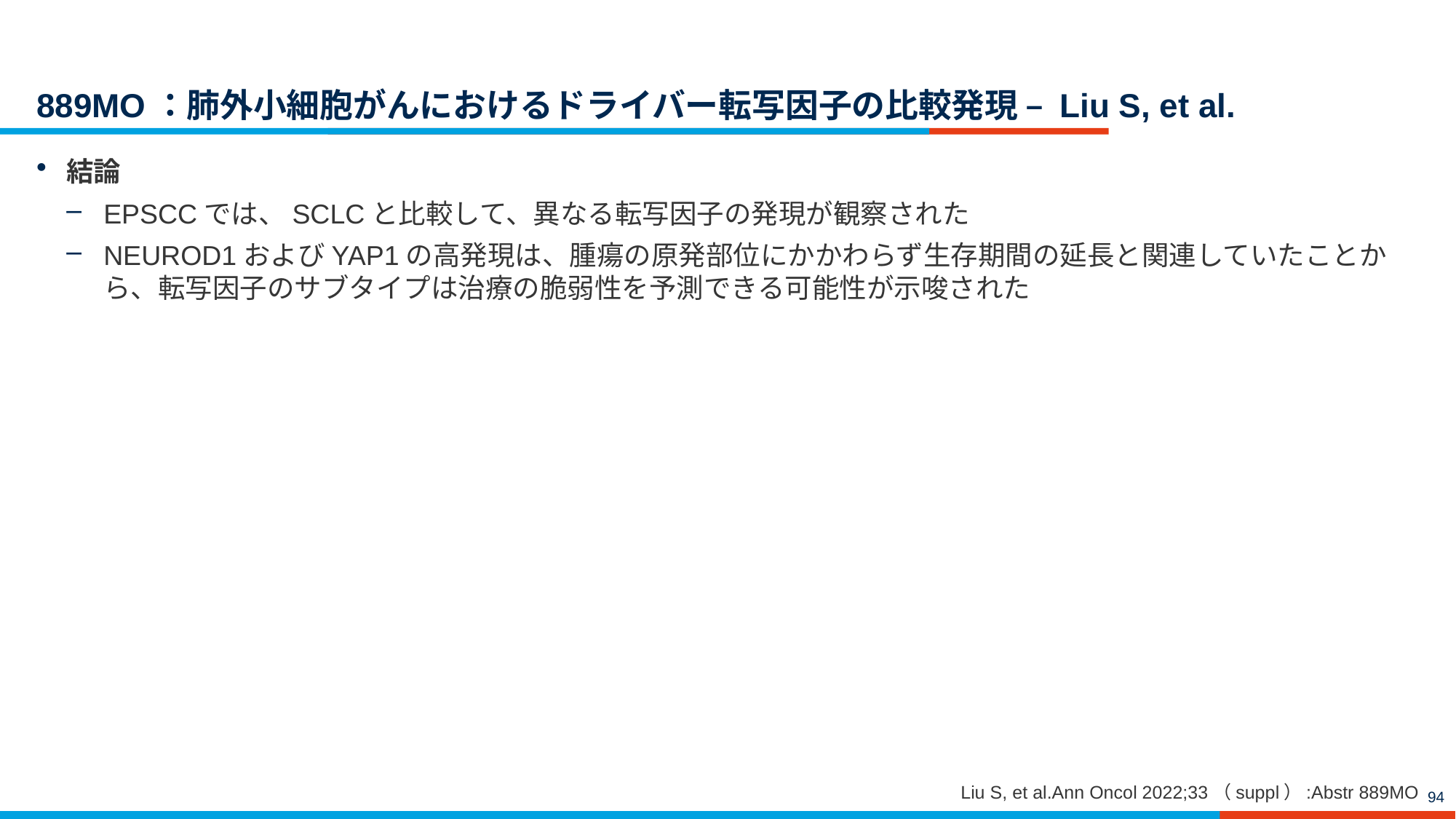

# 889MO：肺外小細胞がんにおけるドライバー転写因子の比較発現 – Liu S, et al.
結論
EPSCCでは、SCLCと比較して、異なる転写因子の発現が観察された
NEUROD1およびYAP1の高発現は、腫瘍の原発部位にかかわらず生存期間の延長と関連していたことから、転写因子のサブタイプは治療の脆弱性を予測できる可能性が示唆された
Liu S, et al.Ann Oncol 2022;33（suppl）:Abstr 889MO